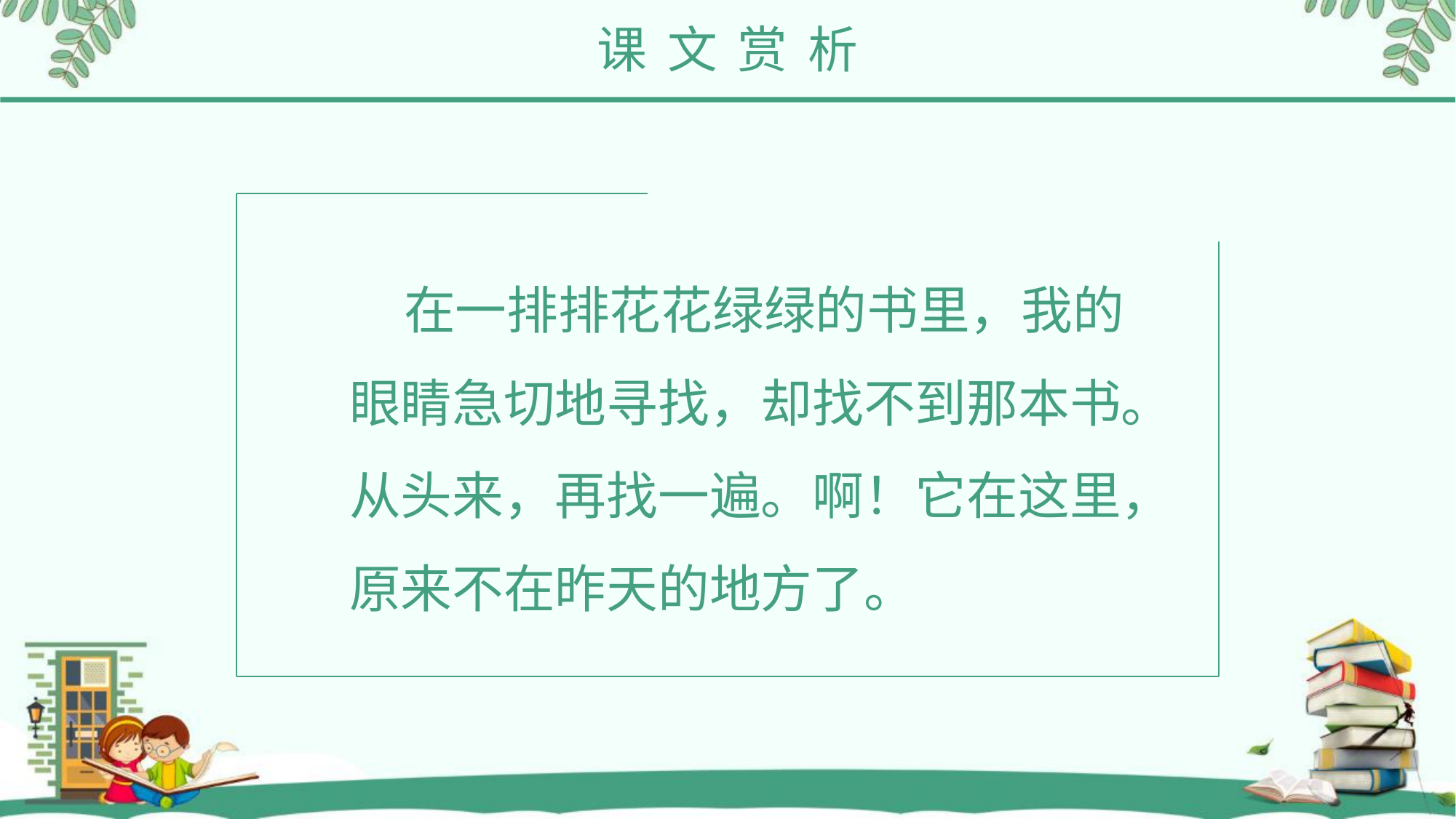

课 文 赏 析

在一排排花花绿绿的书里，我的眼睛急切地寻找，却找不到那本书。从头来，再找一遍。啊！它在这里，原来不在昨天的地方了。